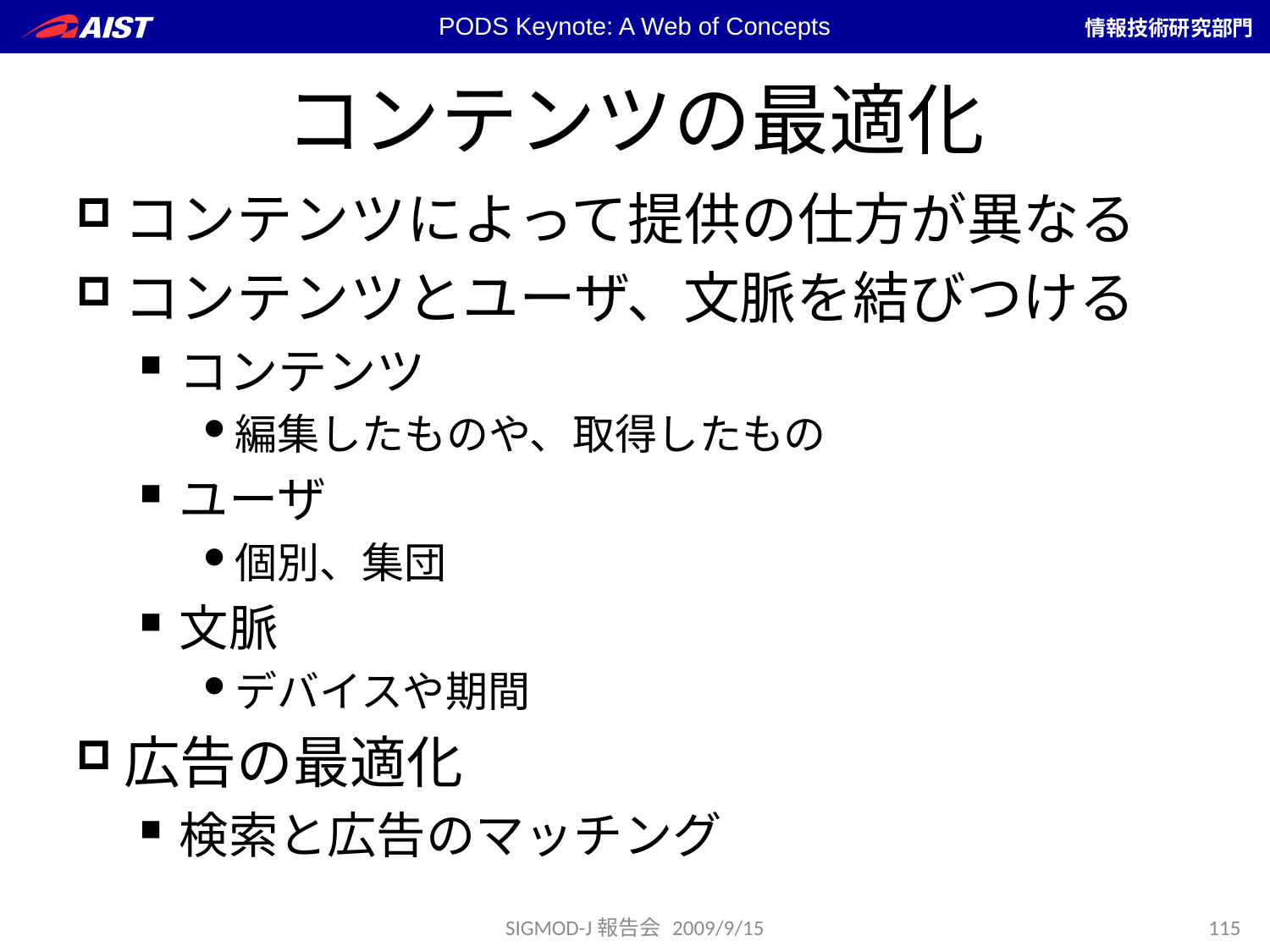

PODS Keynote: A Web of Concepts
# コンテンツの最適化
コンテンツによって提供の仕方が異なる
コンテンツとユーザ、文脈を結びつける
コンテンツ
編集したものや、取得したもの
ユーザ
個別、集団
文脈
デバイスや期間
広告の最適化
検索と広告のマッチング
SIGMOD-J報告会 2009/9/15
115